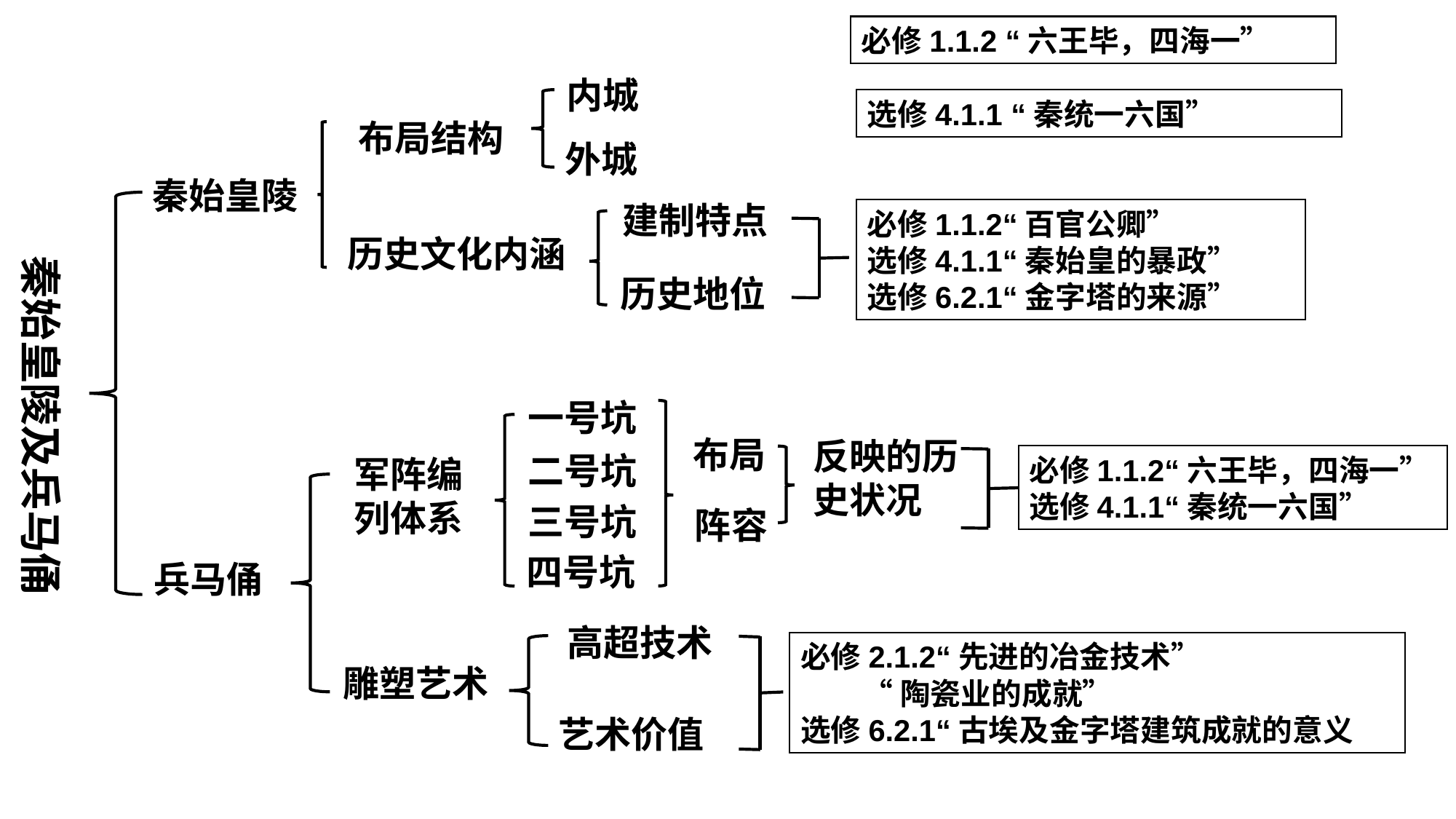

必修1.1.2 “六王毕，四海一”
内城
外城

布局结构
选修4.1.1 “秦统一六国”

秦始皇陵

建制特点
历史地位
必修1.1.2“百官公卿”
选修4.1.1“秦始皇的暴政”
选修6.2.1“金字塔的来源”

历史文化内涵
秦始皇陵及兵马俑
一号坑

二号坑
三号坑
四号坑

军阵编列体系
布局

阵容
反映的历史状况
必修1.1.2“六王毕，四海一”
选修4.1.1“秦统一六国”

兵马俑
高超技术
艺术价值
必修2.1.2“先进的冶金技术”
         “陶瓷业的成就”
选修6.2.1“古埃及金字塔建筑成就的意义

雕塑艺术